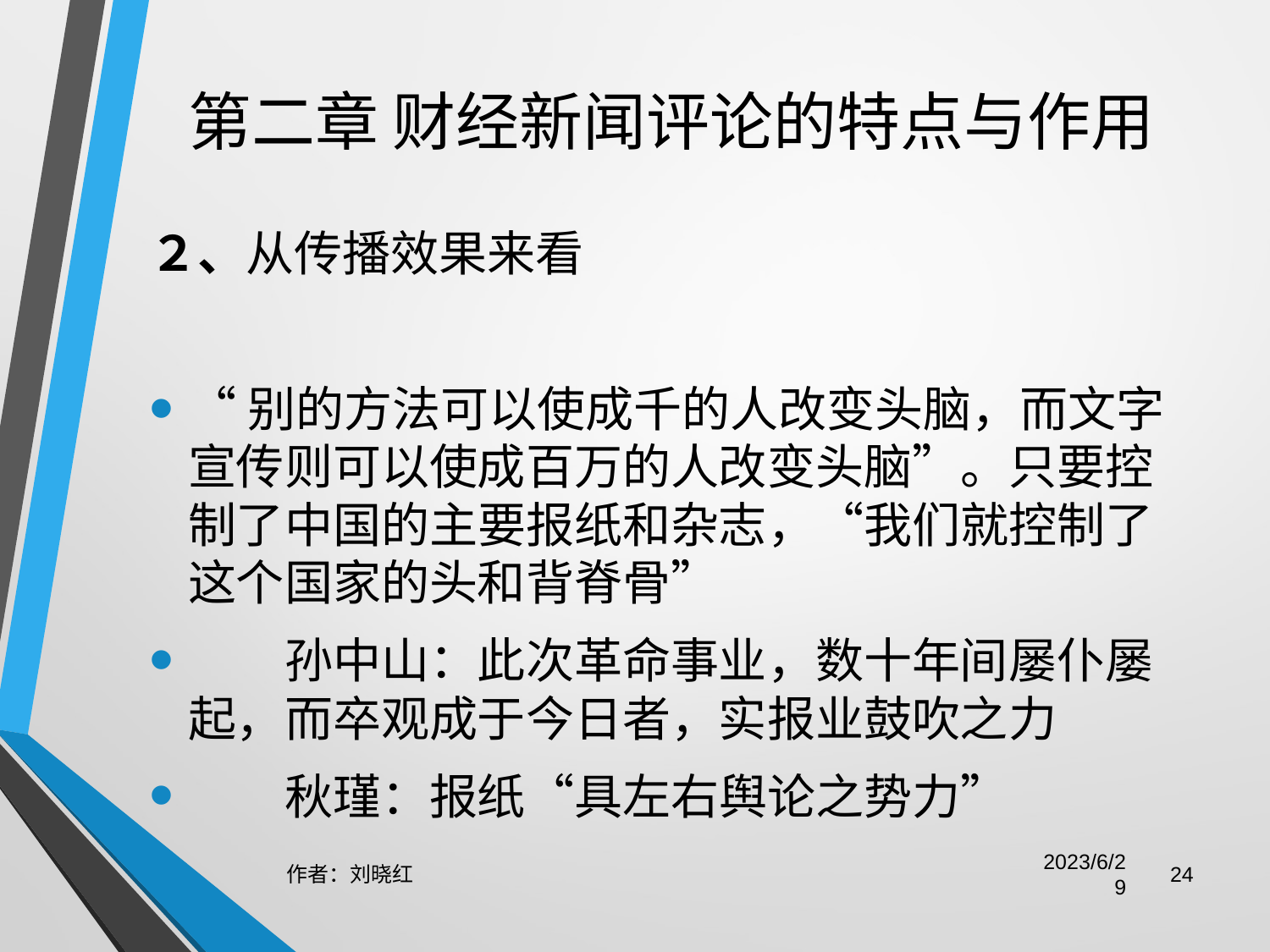

# 第二章 财经新闻评论的特点与作用
２、从传播效果来看

“别的方法可以使成千的人改变头脑，而文字宣传则可以使成百万的人改变头脑”。只要控制了中国的主要报纸和杂志，“我们就控制了这个国家的头和背脊骨”
　　孙中山：此次革命事业，数十年间屡仆屡起，而卒观成于今日者，实报业鼓吹之力
　　秋瑾：报纸“具左右舆论之势力”

作者：刘晓红
2023/6/29
24